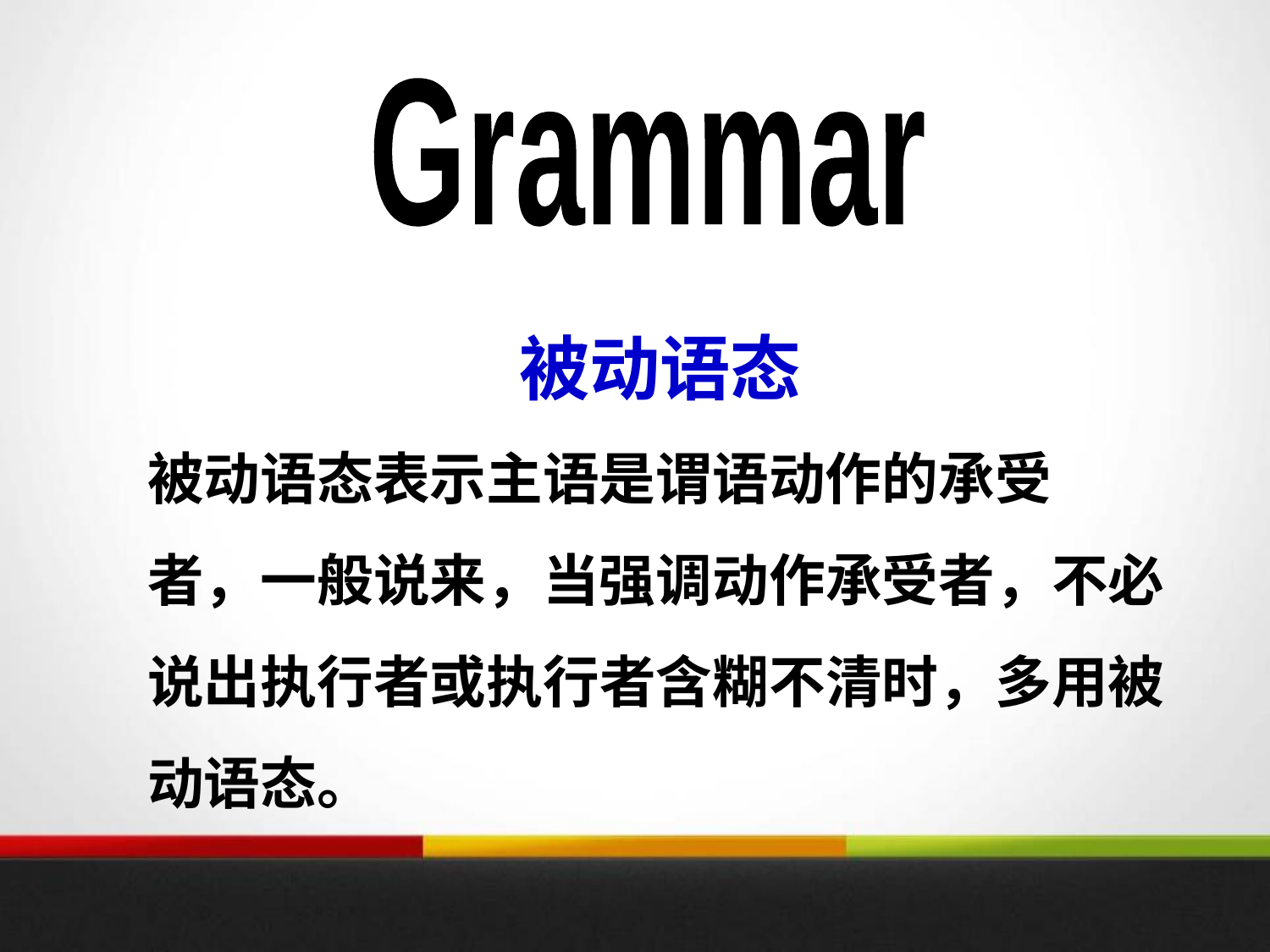

Grammar
被动语态
被动语态表示主语是谓语动作的承受
者，一般说来，当强调动作承受者，不必说出执行者或执行者含糊不清时，多用被动语态。